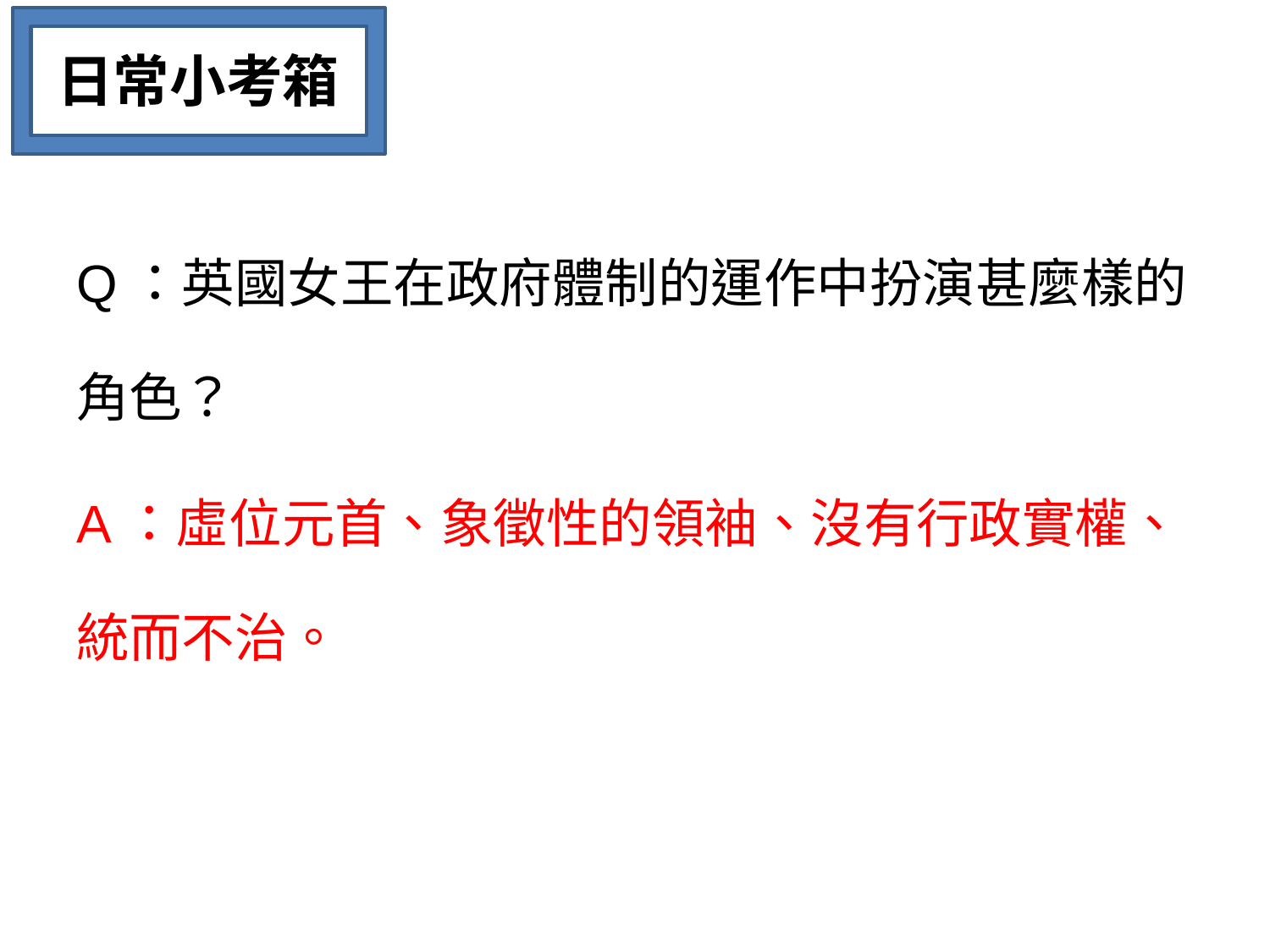

日常小考箱
Q：英國女王在政府體制的運作中扮演甚麼樣的角色？
A：虛位元首、象徵性的領袖、沒有行政實權、統而不治。